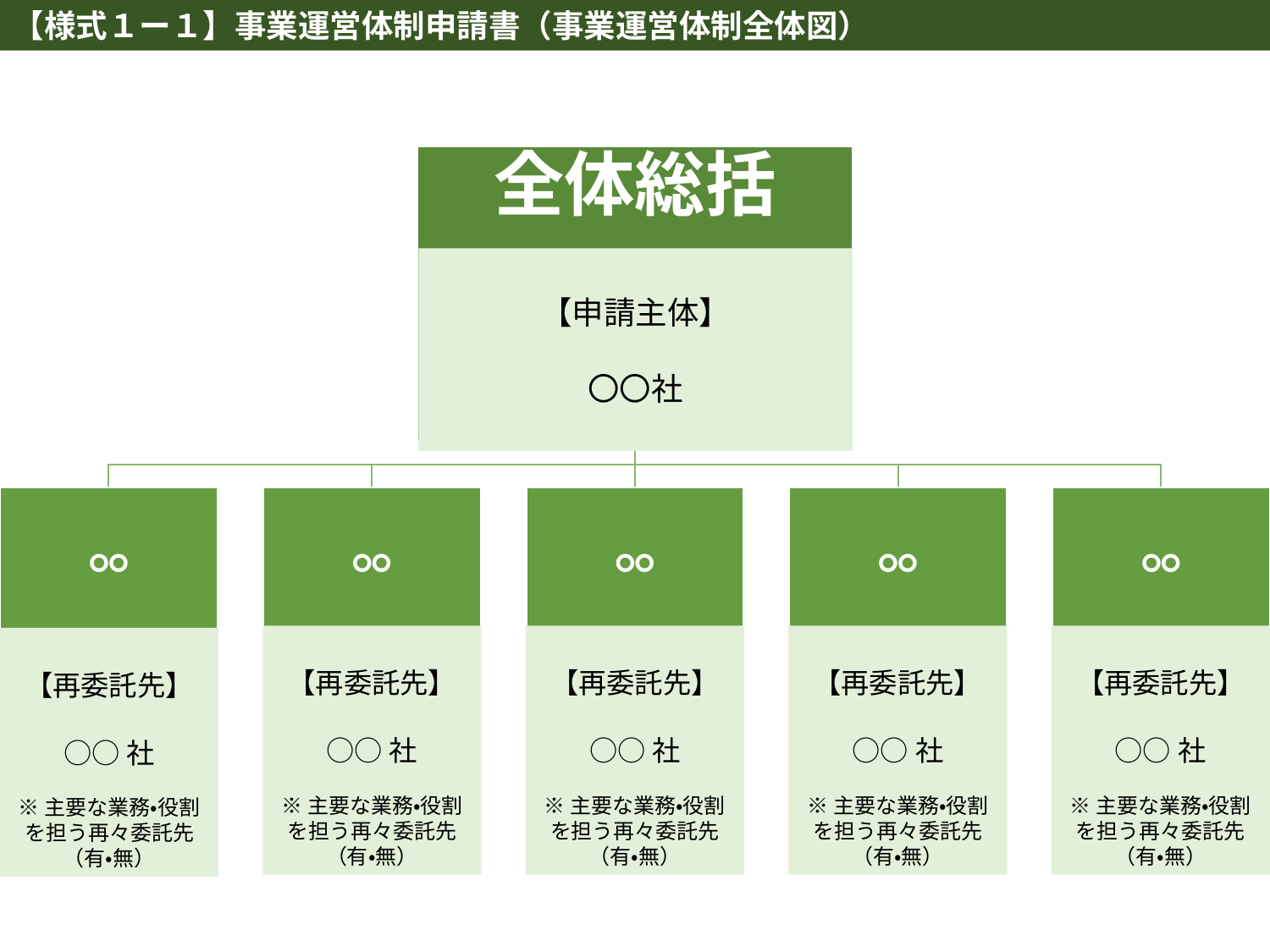

全体総括

○○

○○

○○

○○

○○
【様式１ー１】事業運営体制申請書（事業運営体制全体図）

【申請主体】

〇〇社

【再委託先】

○○社

※主要な業務・役割を担う再々委託先
（有・無）

【再委託先】

○○社

※主要な業務・役割を担う再々委託先
（有・無）

【再委託先】

○○社

※主要な業務・役割を担う再々委託先
（有・無）

【再委託先】

○○社

※主要な業務・役割を担う再々委託先
（有・無）

【再委託先】

○○社

※主要な業務・役割を担う再々委託先
（有・無）